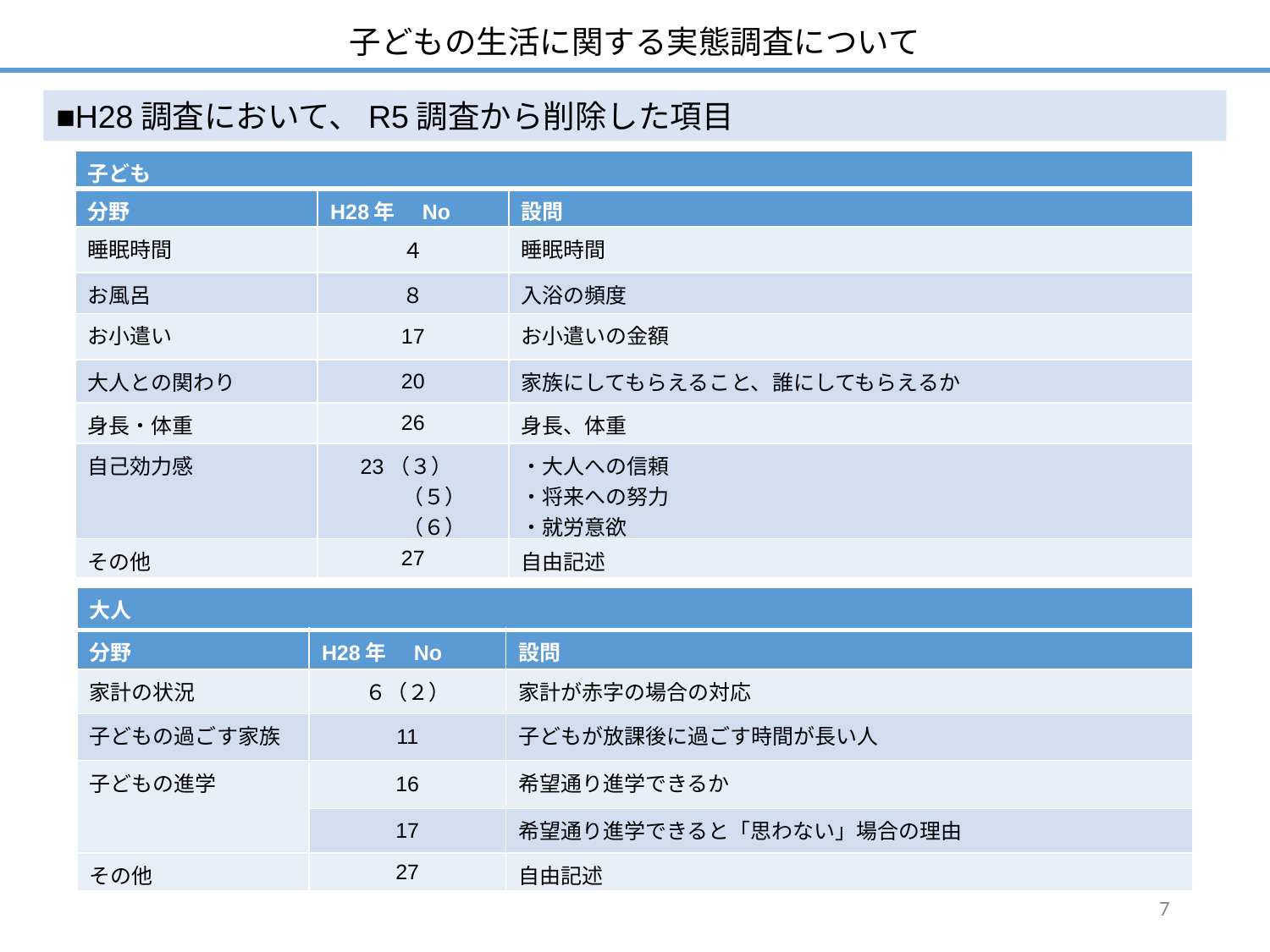

子どもの生活に関する実態調査について
■H28調査において、R5調査から削除した項目
| 子ども |  |  |
| --- | --- | --- |
| 分野 | H28年　No | 設問 |
| 睡眠時間 | ４ | 睡眠時間 |
| お風呂 | ８ | 入浴の頻度 |
| お小遣い | 17 | お小遣いの金額 |
| 大人との関わり | 20 | 家族にしてもらえること、誰にしてもらえるか |
| 身長・体重 | 26 | 身長、体重 |
| 自己効力感 | 23（３） 　　（５） 　　（６） | ・大人への信頼 ・将来への努力 ・就労意欲 |
| その他 | 27 | 自由記述 |
| 大人 |  |  |
| --- | --- | --- |
| 分野 | H28年　No | 設問 |
| 家計の状況 | ６（２） | 家計が赤字の場合の対応 |
| 子どもの過ごす家族 | 11 | 子どもが放課後に過ごす時間が長い人 |
| 子どもの進学 | 16 | 希望通り進学できるか |
|  | 17 | 希望通り進学できると「思わない」場合の理由 |
| その他 | 27 | 自由記述 |
7